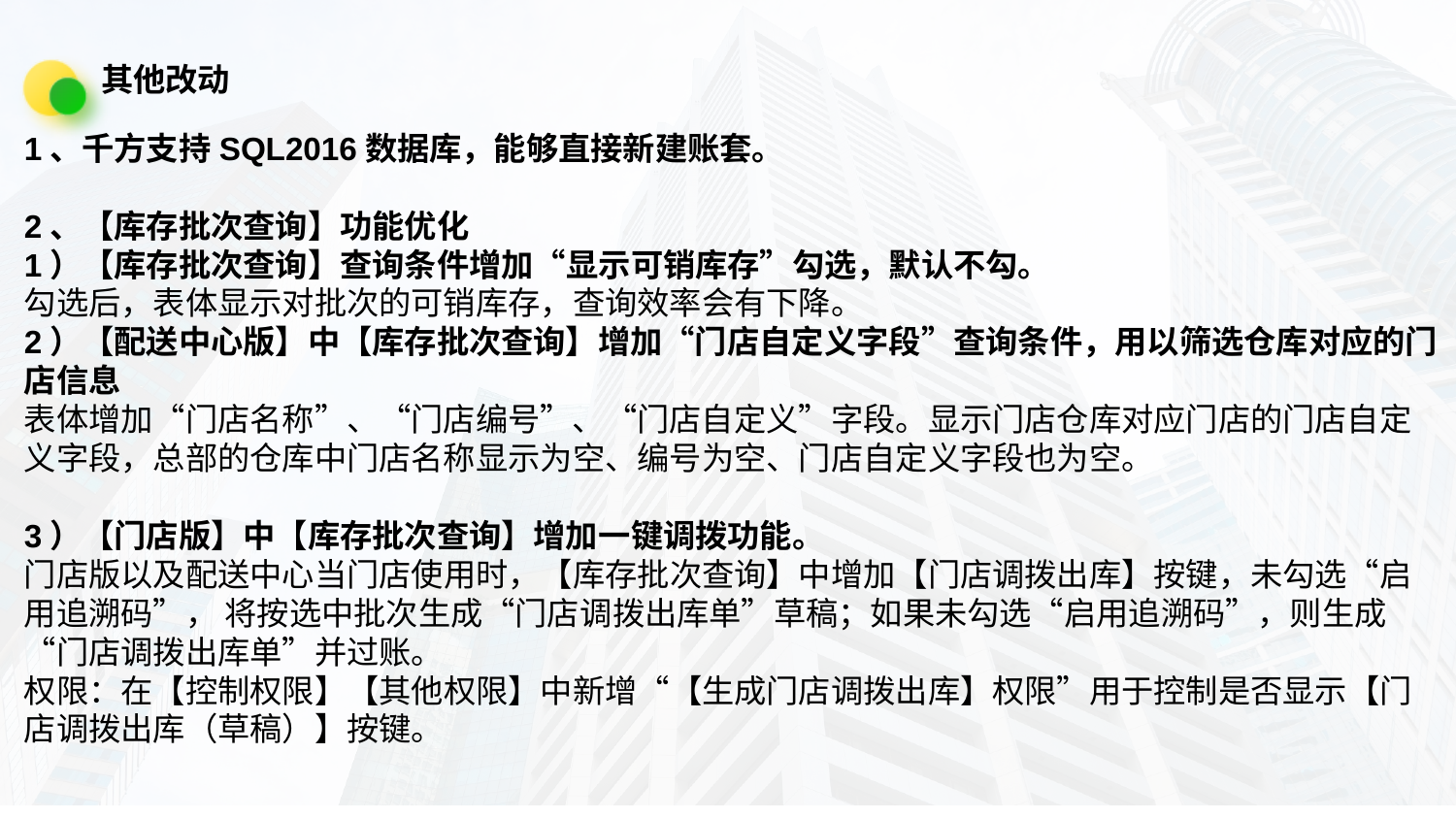

其他改动
1、千方支持SQL2016数据库，能够直接新建账套。

2、【库存批次查询】功能优化
1）【库存批次查询】查询条件增加“显示可销库存”勾选，默认不勾。
勾选后，表体显示对批次的可销库存，查询效率会有下降。
2）【配送中心版】中【库存批次查询】增加“门店自定义字段”查询条件，用以筛选仓库对应的门店信息
表体增加“门店名称”、“门店编号”、“门店自定义”字段。显示门店仓库对应门店的门店自定义字段，总部的仓库中门店名称显示为空、编号为空、门店自定义字段也为空。

3）【门店版】中【库存批次查询】增加一键调拨功能。
门店版以及配送中心当门店使用时，【库存批次查询】中增加【门店调拨出库】按键，未勾选“启用追溯码”， 将按选中批次生成“门店调拨出库单”草稿；如果未勾选“启用追溯码”，则生成“门店调拨出库单”并过账。
权限：在【控制权限】【其他权限】中新增“【生成门店调拨出库】权限”用于控制是否显示【门店调拨出库（草稿）】按键。